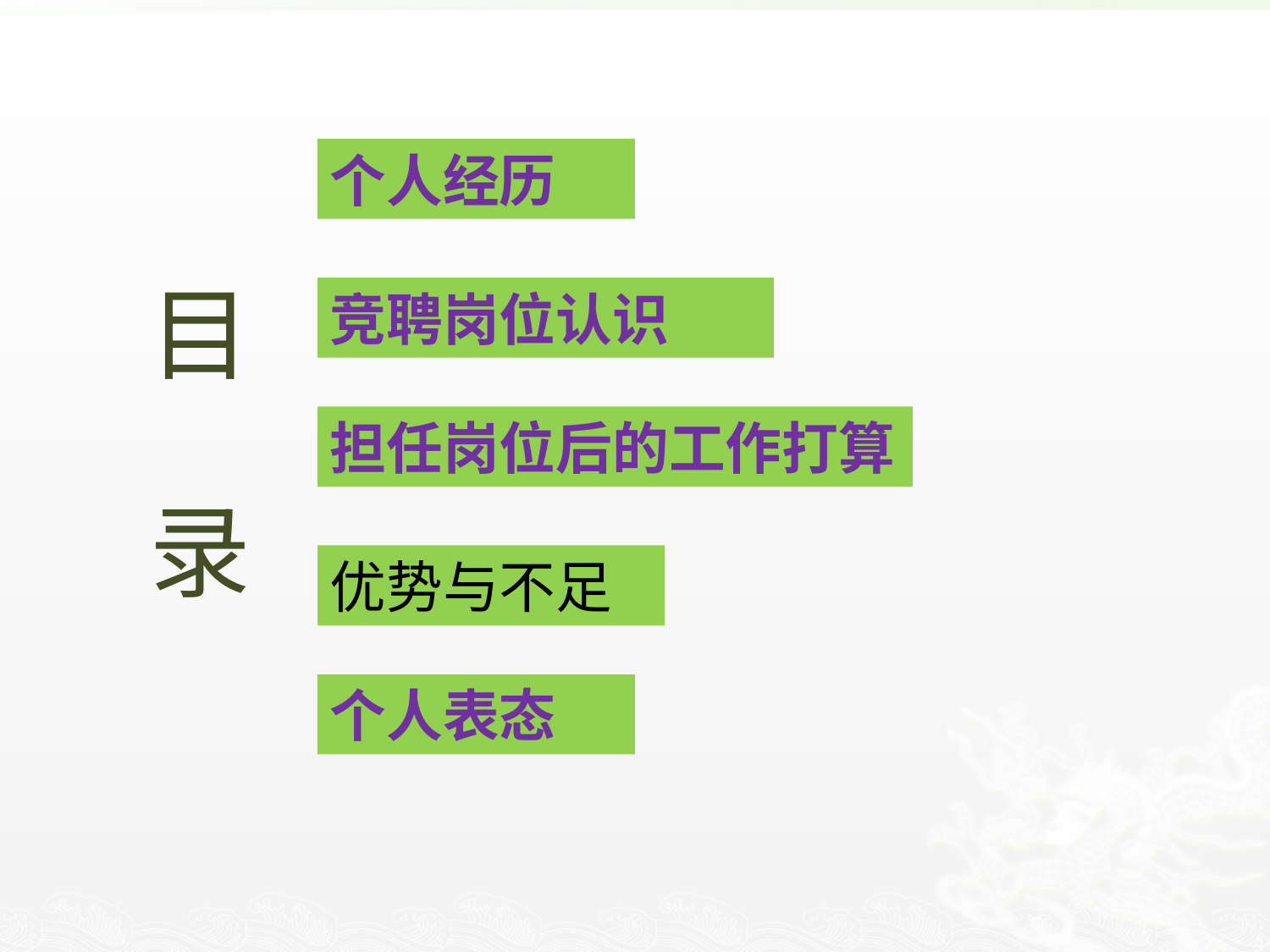

个人经历
# 目     录
竞聘岗位认识
担任岗位后的工作打算
优势与不足
个人表态